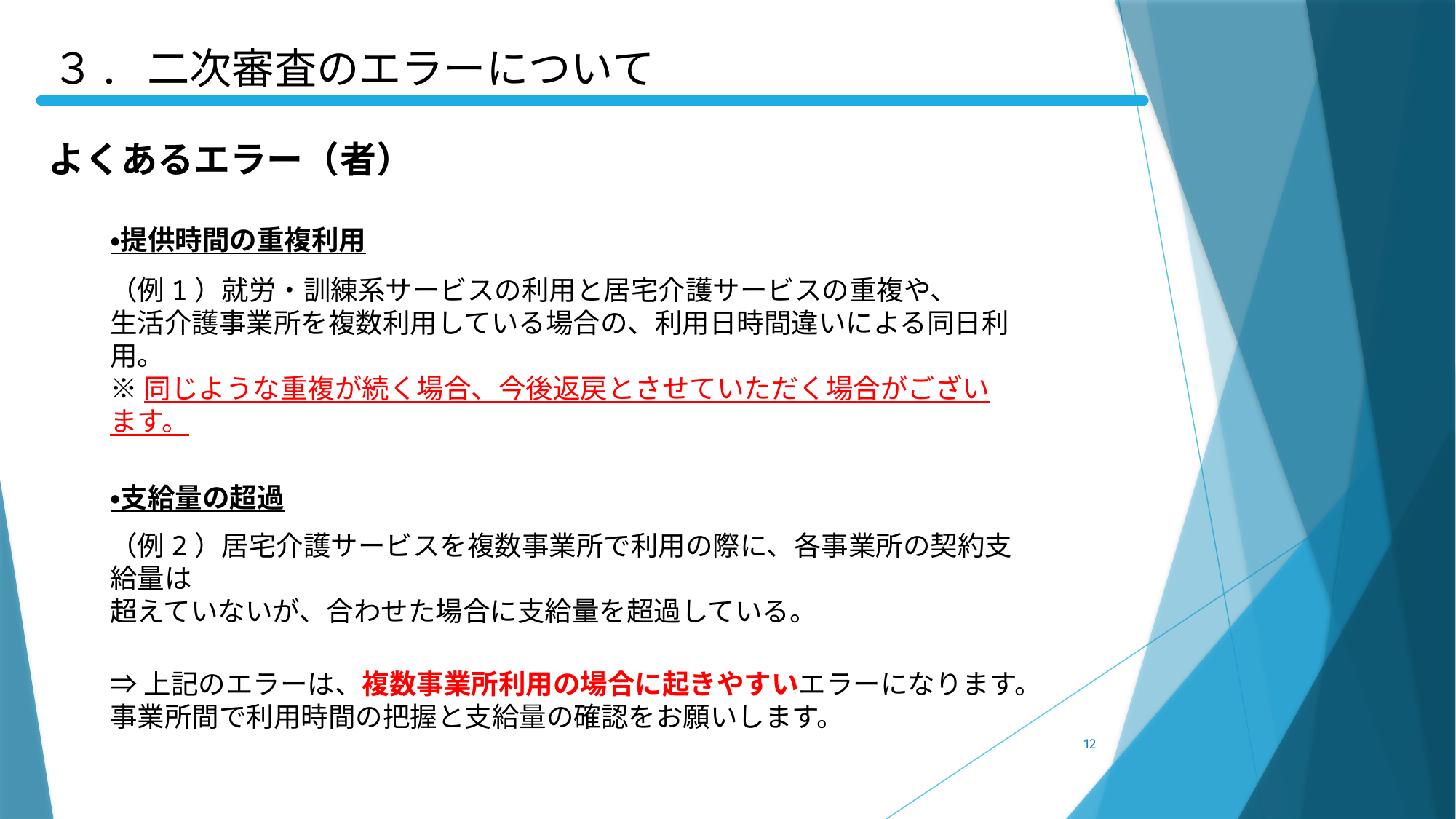

３.  二次審査のエラーについて
よくあるエラー（者）
・提供時間の重複利用
（例1）就労・訓練系サービスの利用と居宅介護サービスの重複や、
生活介護事業所を複数利用している場合の、利用日時間違いによる同日利用。
※同じような重複が続く場合、今後返戻とさせていただく場合がございます。
・支給量の超過
（例2）居宅介護サービスを複数事業所で利用の際に、各事業所の契約支給量は
超えていないが、合わせた場合に支給量を超過している。
⇒上記のエラーは、複数事業所利用の場合に起きやすいエラーになります。
事業所間で利用時間の把握と支給量の確認をお願いします。
12